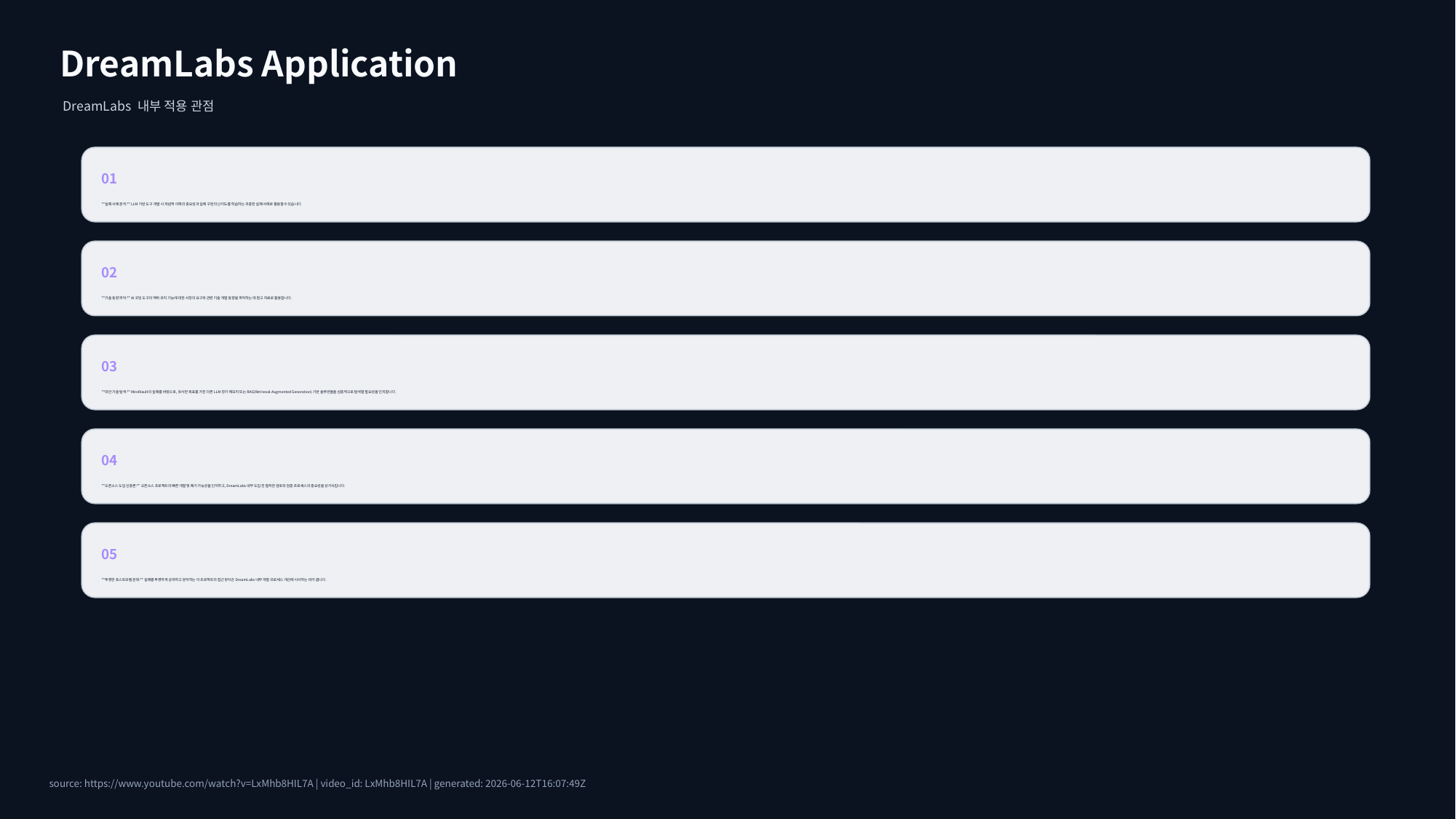

DreamLabs Application
DreamLabs 내부 적용 관점

01
**실패 사례 분석:** LLM 기반 도구 개발 시 개념적 이해의 중요성과 실제 구현의 난이도를 학습하는 귀중한 실패 사례로 활용할 수 있습니다.

02
**기술 동향 파악:** AI 코딩 도구의 맥락 유지 기능에 대한 시장의 요구와 관련 기술 개발 동향을 파악하는 데 참고 자료로 활용합니다.

03
**대안 기술 탐색:** MindVault의 실패를 바탕으로, 유사한 목표를 가진 다른 LLM 장기 메모리 또는 RAG(Retrieval-Augmented Generation) 기반 솔루션들을 심층적으로 탐색할 필요성을 인지합니다.

04
**오픈소스 도입 신중론:** 오픈소스 프로젝트의 빠른 개발 및 폐기 가능성을 인지하고, DreamLabs 내부 도입 전 철저한 검토와 검증 프로세스의 중요성을 상기시킵니다.

05
**투명한 포스트모템 문화:** 실패를 투명하게 공개하고 분석하는 이 프로젝트의 접근 방식은 DreamLabs 내부 개발 프로세스 개선에 시사하는 바가 큽니다.
source: https://www.youtube.com/watch?v=LxMhb8HIL7A | video_id: LxMhb8HIL7A | generated: 2026-06-12T16:07:49Z